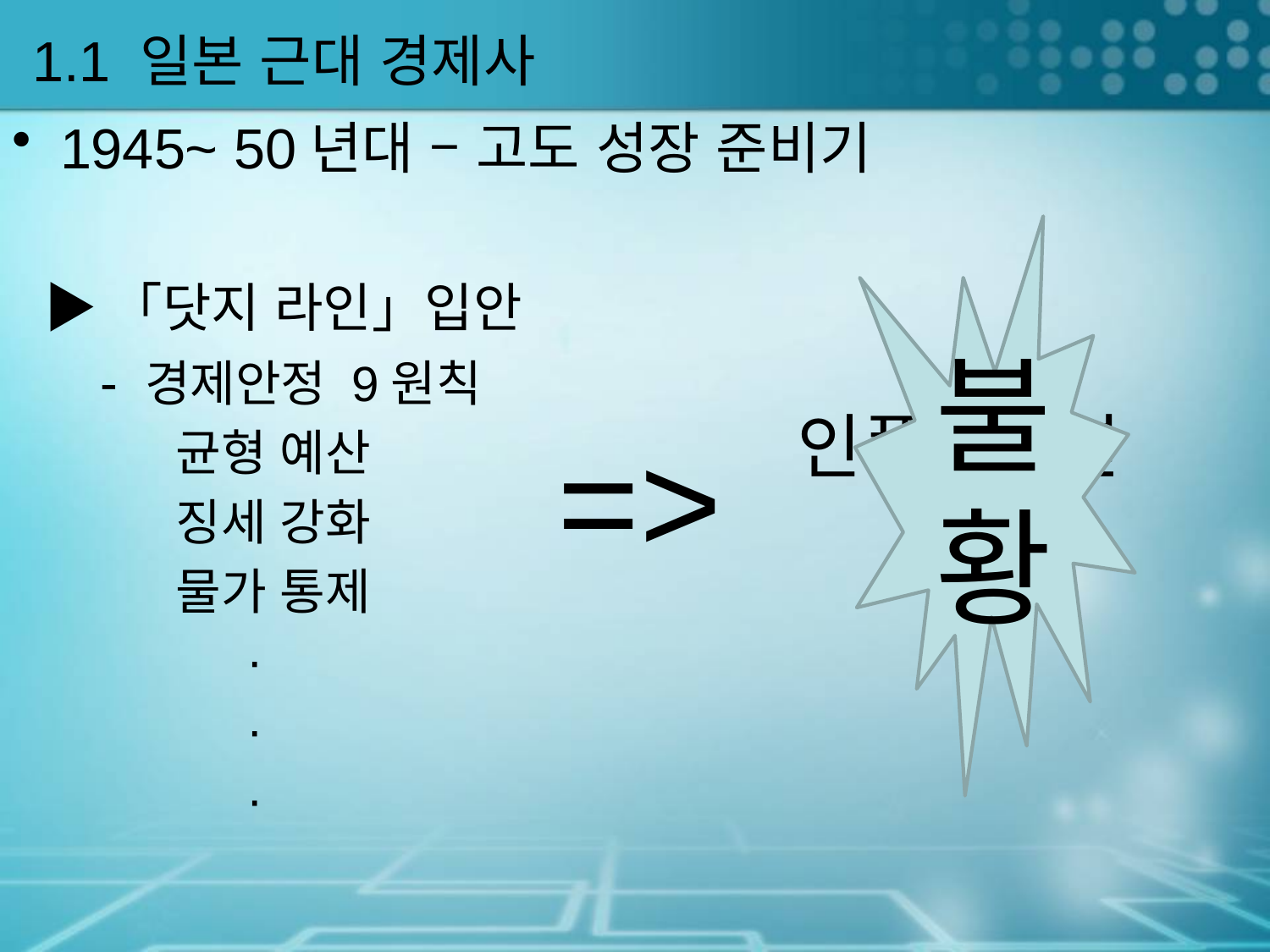

# 1.1 일본 근대 경제사
1945~ 50년대 – 고도 성장 준비기

  ▶「닷지 라인」입안
      - 경제안정 9원칙
           균형 예산
           징세 강화
           물가 통제
                 ·
                 ·
                 ·

불황
인플레이션
     수습
=>